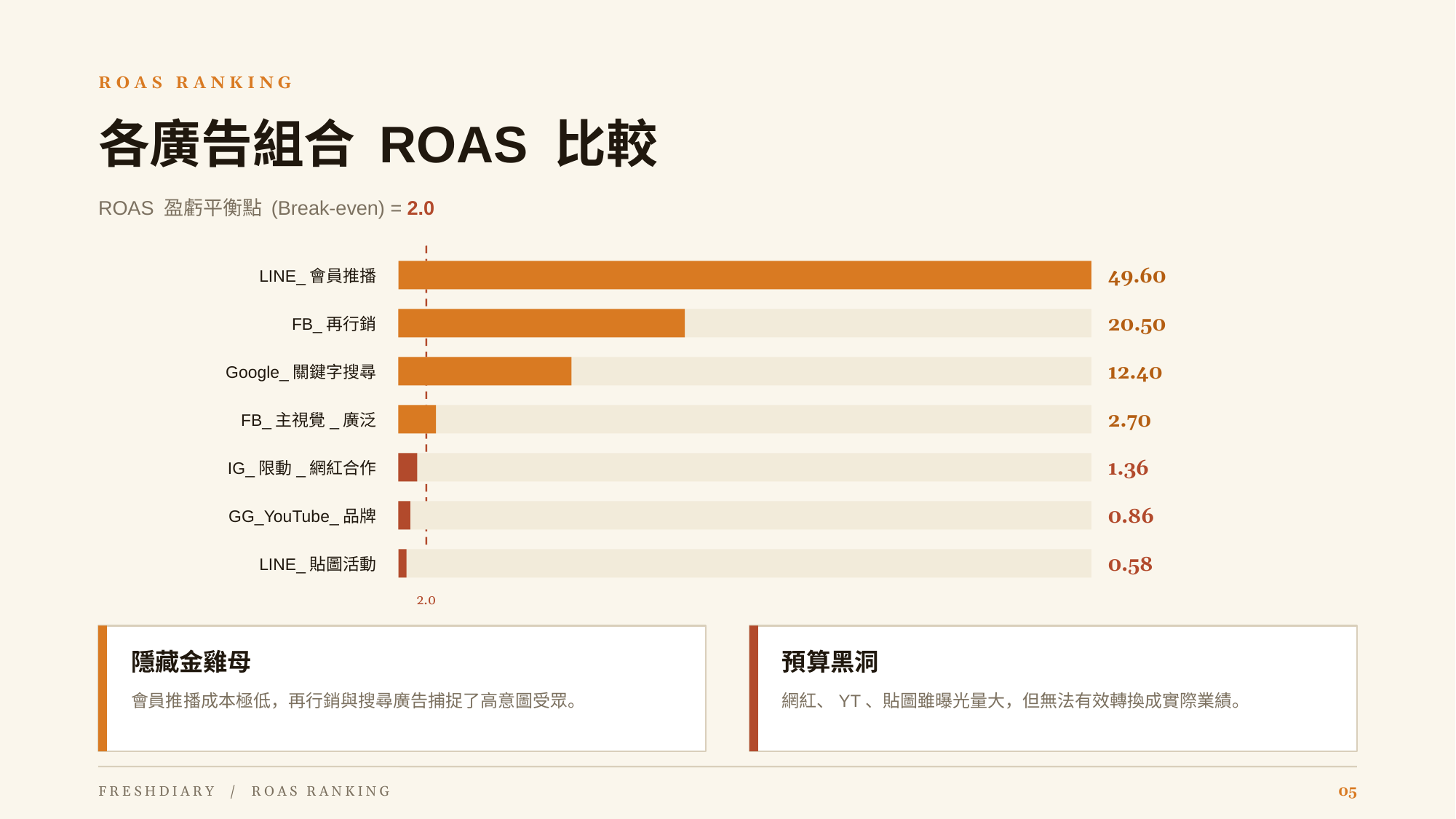

ROAS RANKING
各廣告組合 ROAS 比較
ROAS 盈虧平衡點 (Break-even) = 2.0

LINE_會員推播
49.60

FB_再行銷
20.50

Google_關鍵字搜尋
12.40

FB_主視覺_廣泛
2.70

IG_限動_網紅合作
1.36

GG_YouTube_品牌
0.86

LINE_貼圖活動
0.58

2.0

隱藏金雞母
預算黑洞
會員推播成本極低，再行銷與搜尋廣告捕捉了高意圖受眾。
網紅、YT、貼圖雖曝光量大，但無法有效轉換成實際業績。

FRESHDIARY  /  ROAS RANKING
05